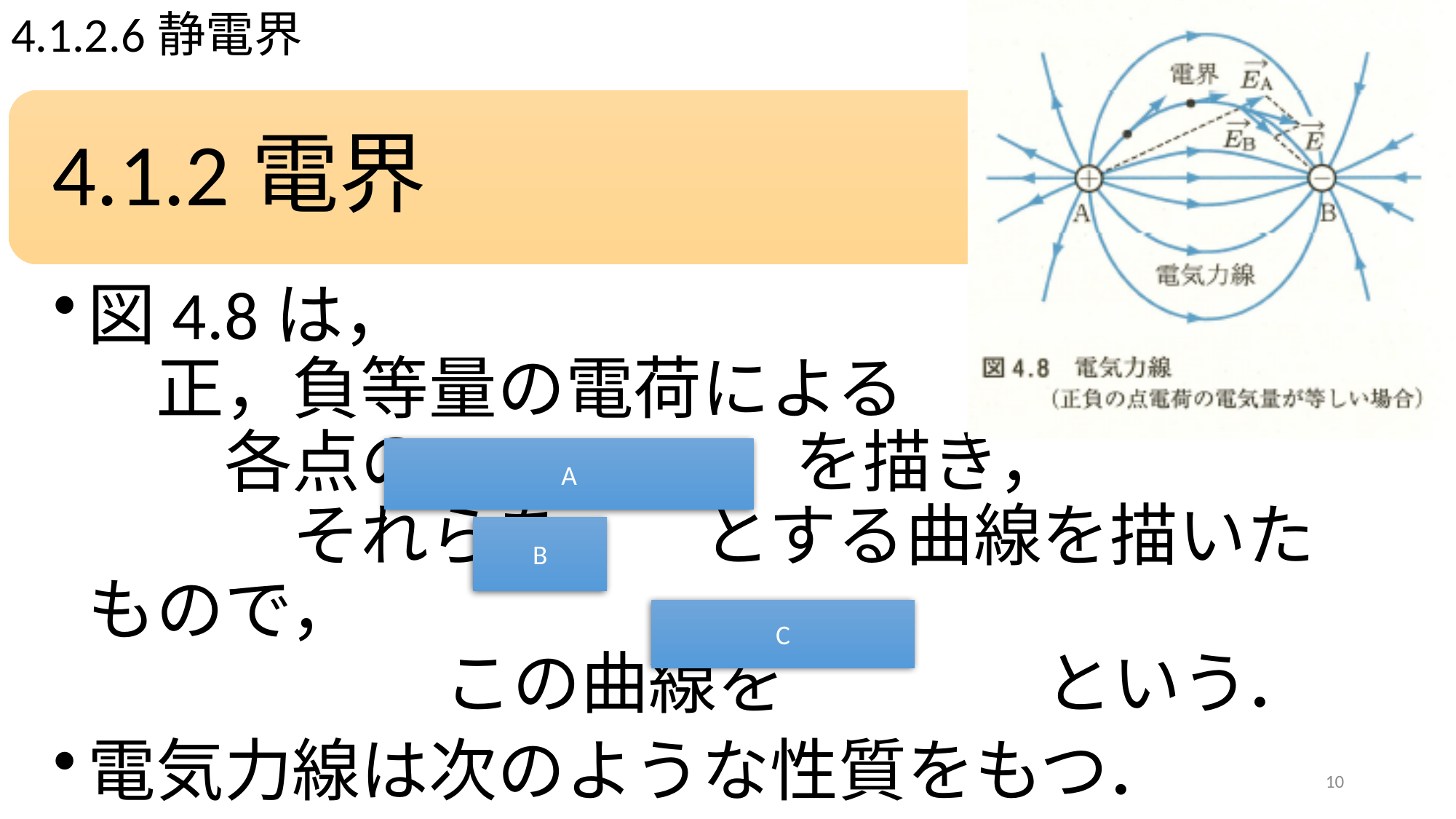

# 4.1.2.6静電界

4.1.2電界
図4.8は，
　正，負等量の電荷による
　　各点の                        を描き，
　　　それらを         とする曲線を描いたもので，
　　　　　 この曲線を                 という．
電気力線は次のような性質をもつ．
A
B
C
10